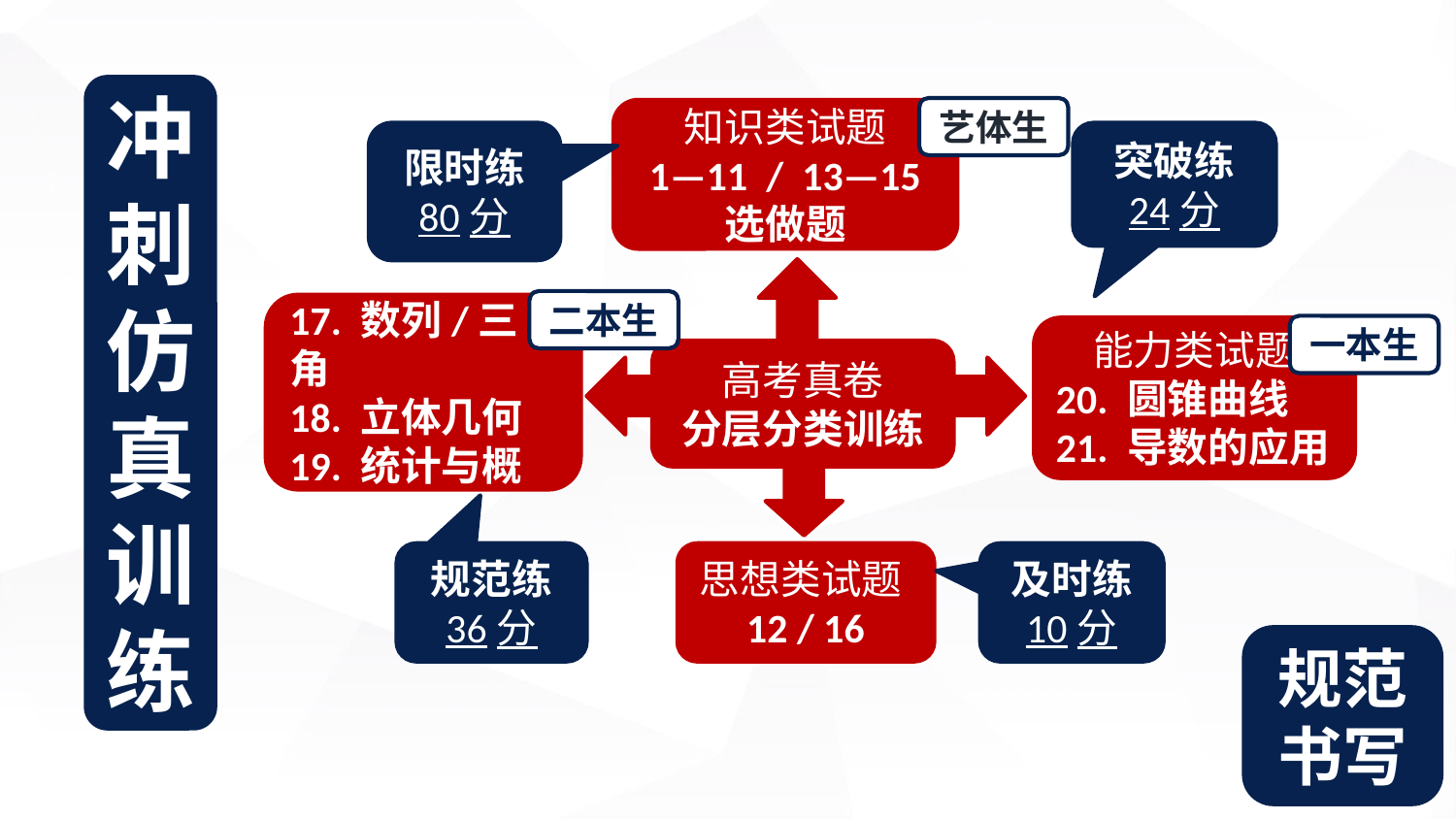

冲刺
仿真训练
艺体生
知识类试题
1—11  /  13—15
选做题
限时练
80分
突破练
24分

二本生
方法类试题
17. 数列/三角
18. 立体几何
19. 统计与概率
一本生
能力类试题
20. 圆锥曲线
21. 导数的应用
高考真卷
分层分类训练

规范练
36分
思想类试题12 / 16
及时练
10分
规范书写